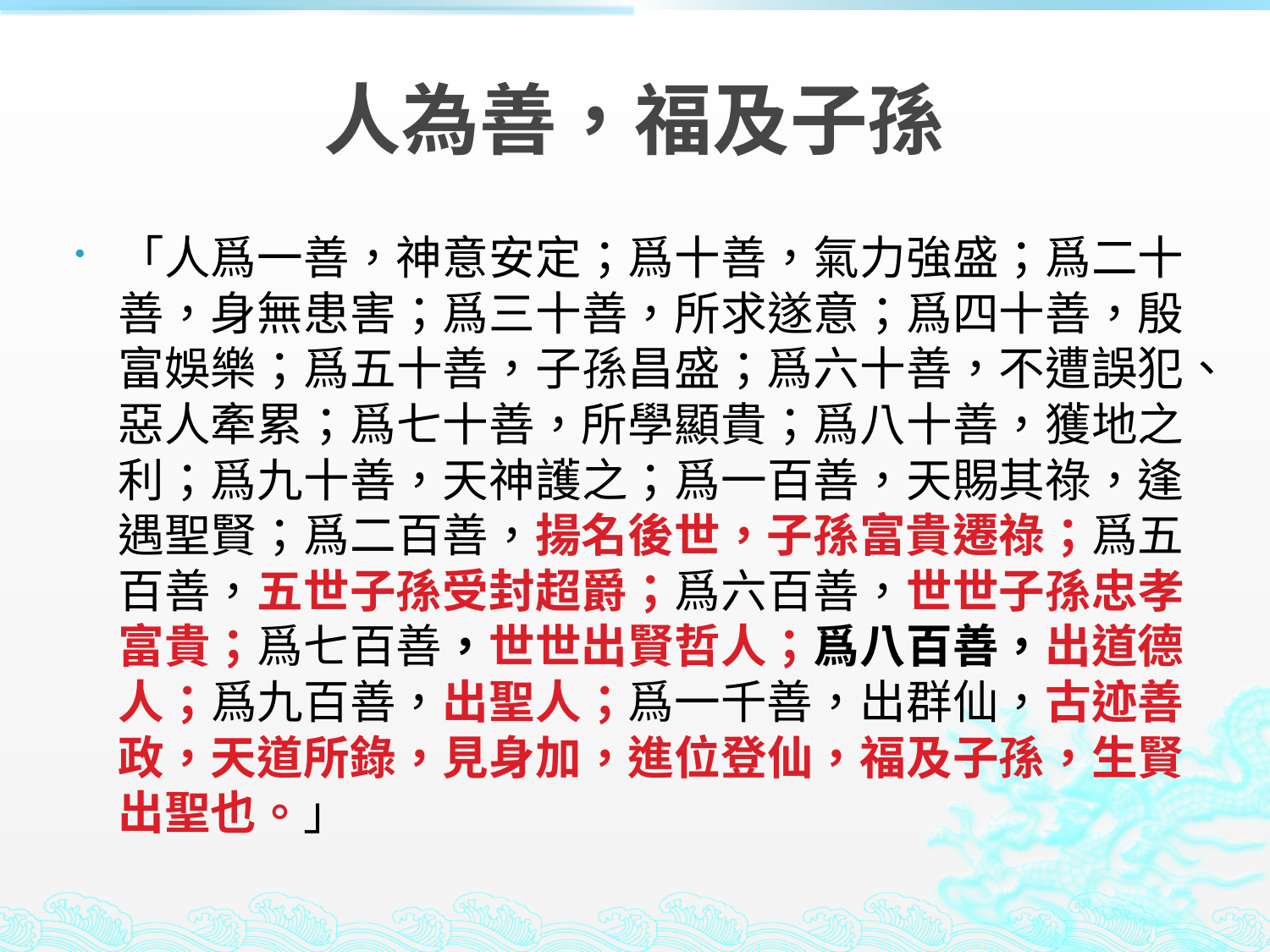

# 人為善，福及子孫
「人爲一善，神意安定；爲十善，氣力強盛；爲二十善，身無患害；爲三十善，所求遂意；爲四十善，殷富娛樂；爲五十善，子孫昌盛；爲六十善，不遭誤犯、惡人牽累；爲七十善，所學顯貴；爲八十善，獲地之利；爲九十善，天神護之；爲一百善，天賜其祿，逢遇聖賢；爲二百善，揚名後世，子孫富貴遷祿；爲五百善，五世子孫受封超爵；爲六百善，世世子孫忠孝富貴；爲七百善，世世出賢哲人；爲八百善，出道德人；爲九百善，出聖人；爲一千善，出群仙，古迹善政，天道所錄，見身加，進位登仙，福及子孫，生賢出聖也。」